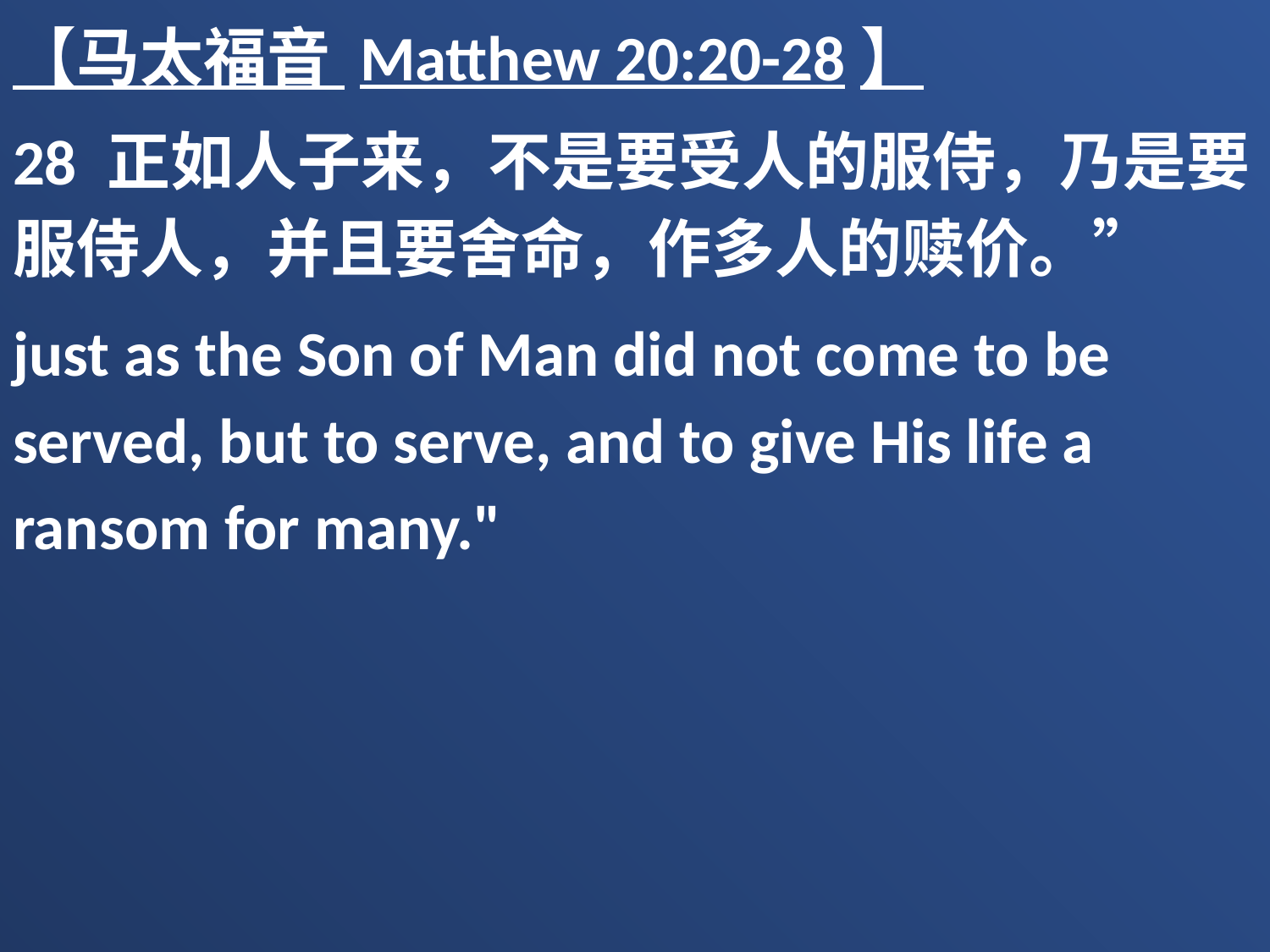

【马太福音 Matthew 20:20-28】
28 正如人子来，不是要受人的服侍，乃是要服侍人，并且要舍命，作多人的赎价。”
just as the Son of Man did not come to be served, but to serve, and to give His life a ransom for many."